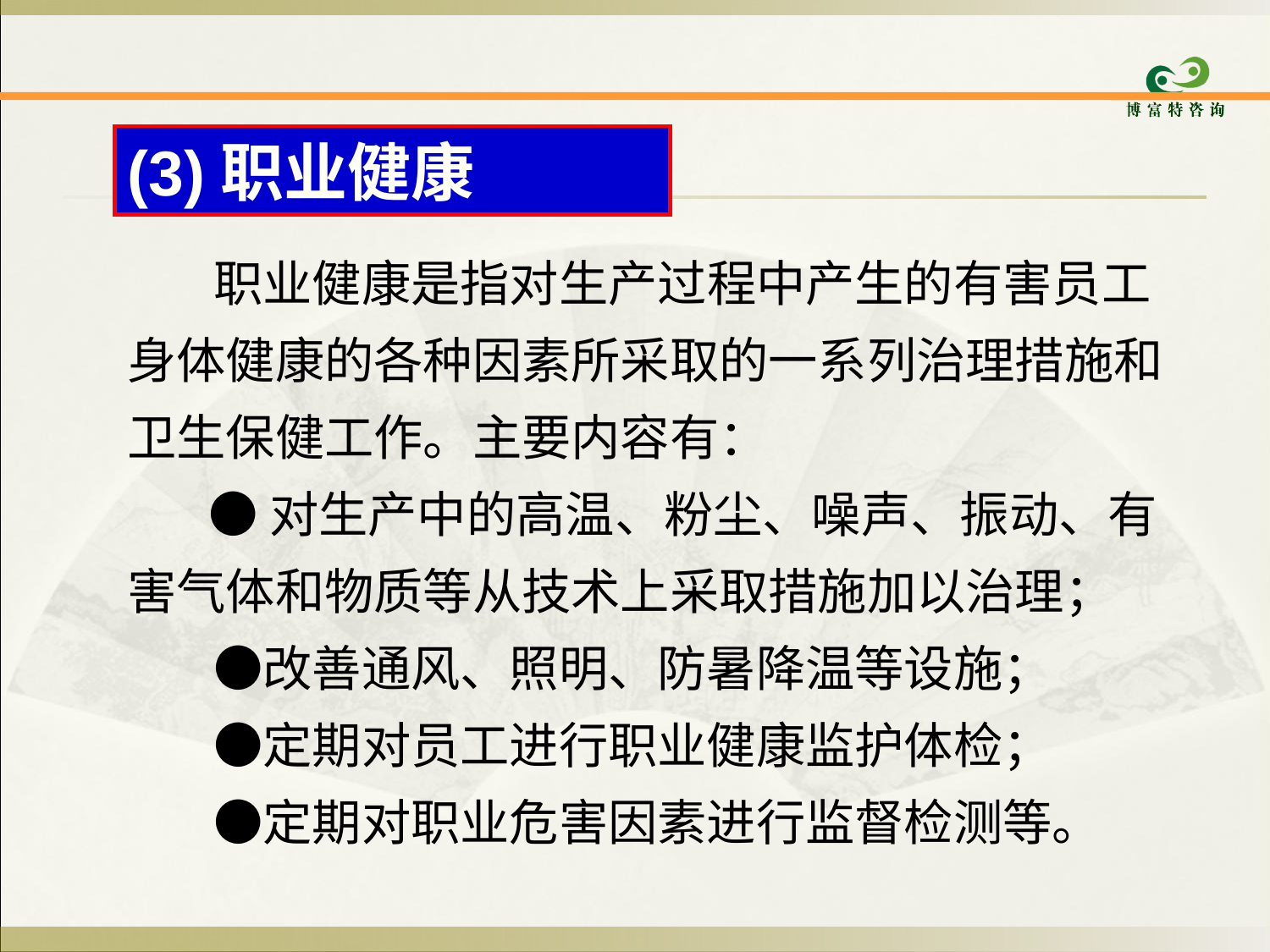

(3)职业健康
　职业健康是指对生产过程中产生的有害员工身体健康的各种因素所采取的一系列治理措施和卫生保健工作。主要内容有：
    ●对生产中的高温、粉尘、噪声、振动、有害气体和物质等从技术上采取措施加以治理；
　●改善通风、照明、防暑降温等设施；
　●定期对员工进行职业健康监护体检；
　●定期对职业危害因素进行监督检测等。
43